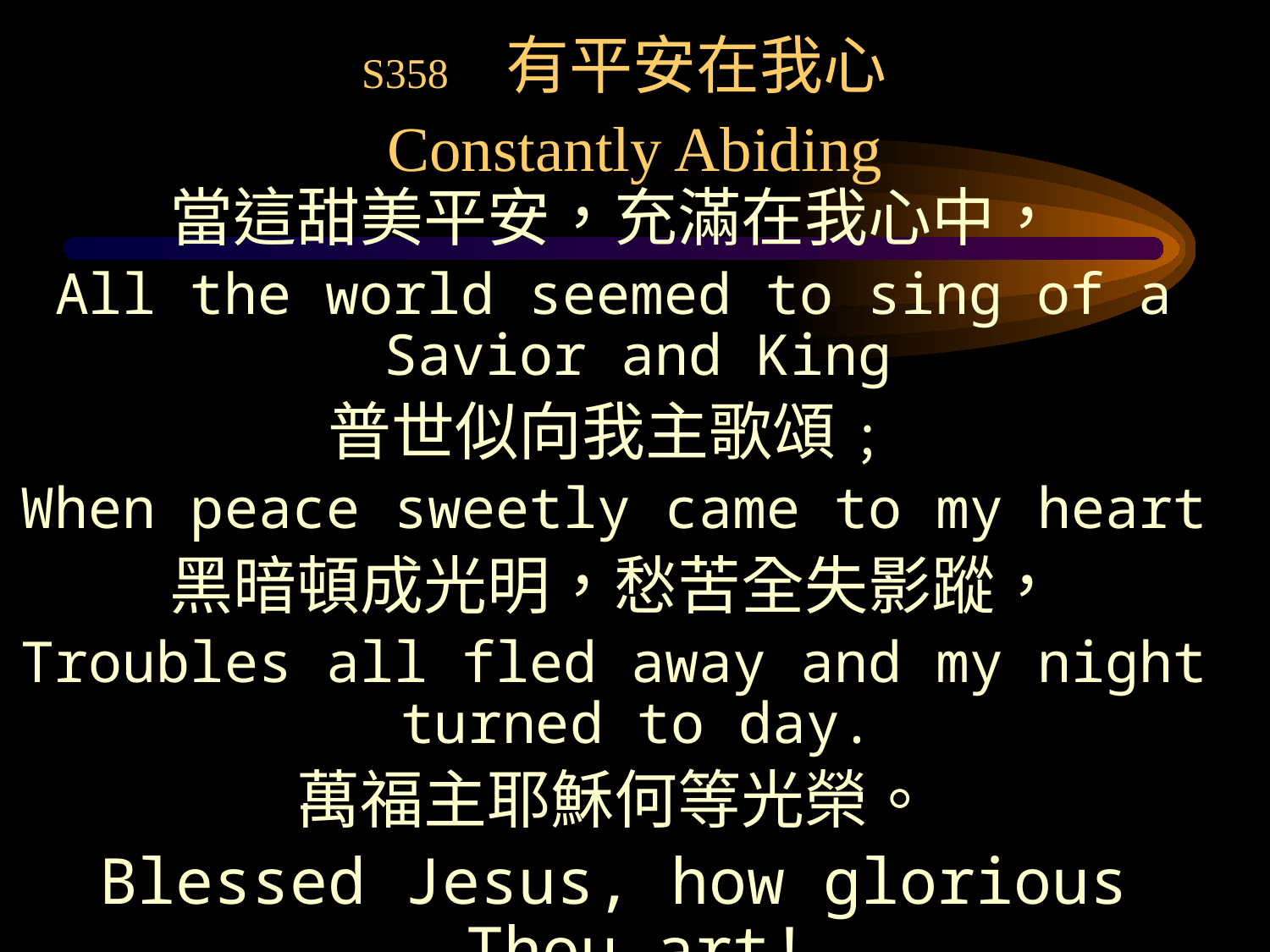

# S358  有平安在我心 Constantly Abiding
當這甜美平安，充滿在我心中，
All the world seemed to sing of a Savior and King
普世似向我主歌頌﹔
When peace sweetly came to my heart
黑暗頓成光明，愁苦全失影蹤，
Troubles all fled away and my night turned to day.
萬福主耶穌何等光榮。
Blessed Jesus, how glorious Thou art!